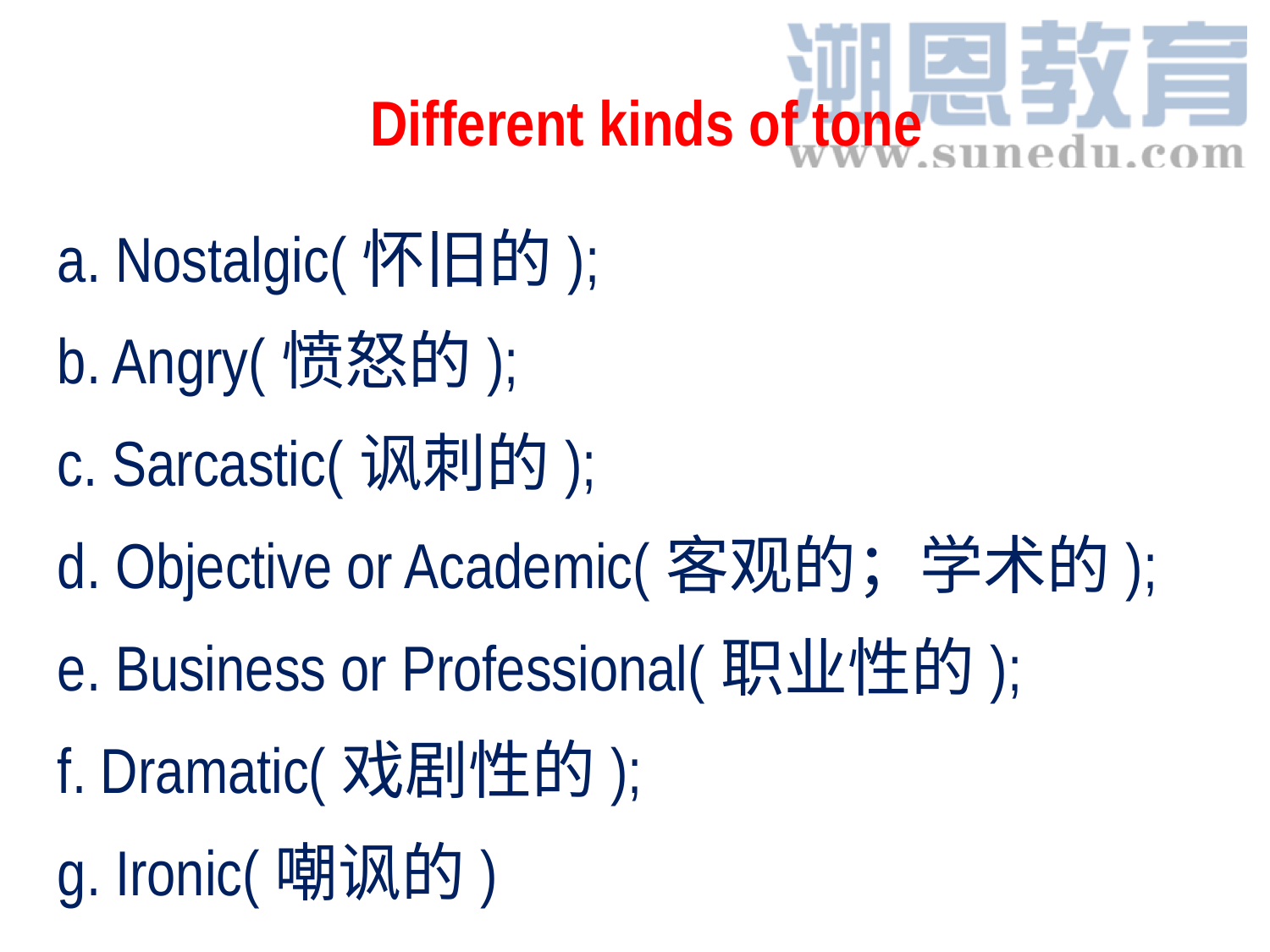

Different kinds of tone
a. Nostalgic(怀旧的);
b. Angry(愤怒的);
c. Sarcastic(讽刺的);
d. Objective or Academic(客观的；学术的);
e. Business or Professional(职业性的);
f. Dramatic(戏剧性的);
g. Ironic(嘲讽的)